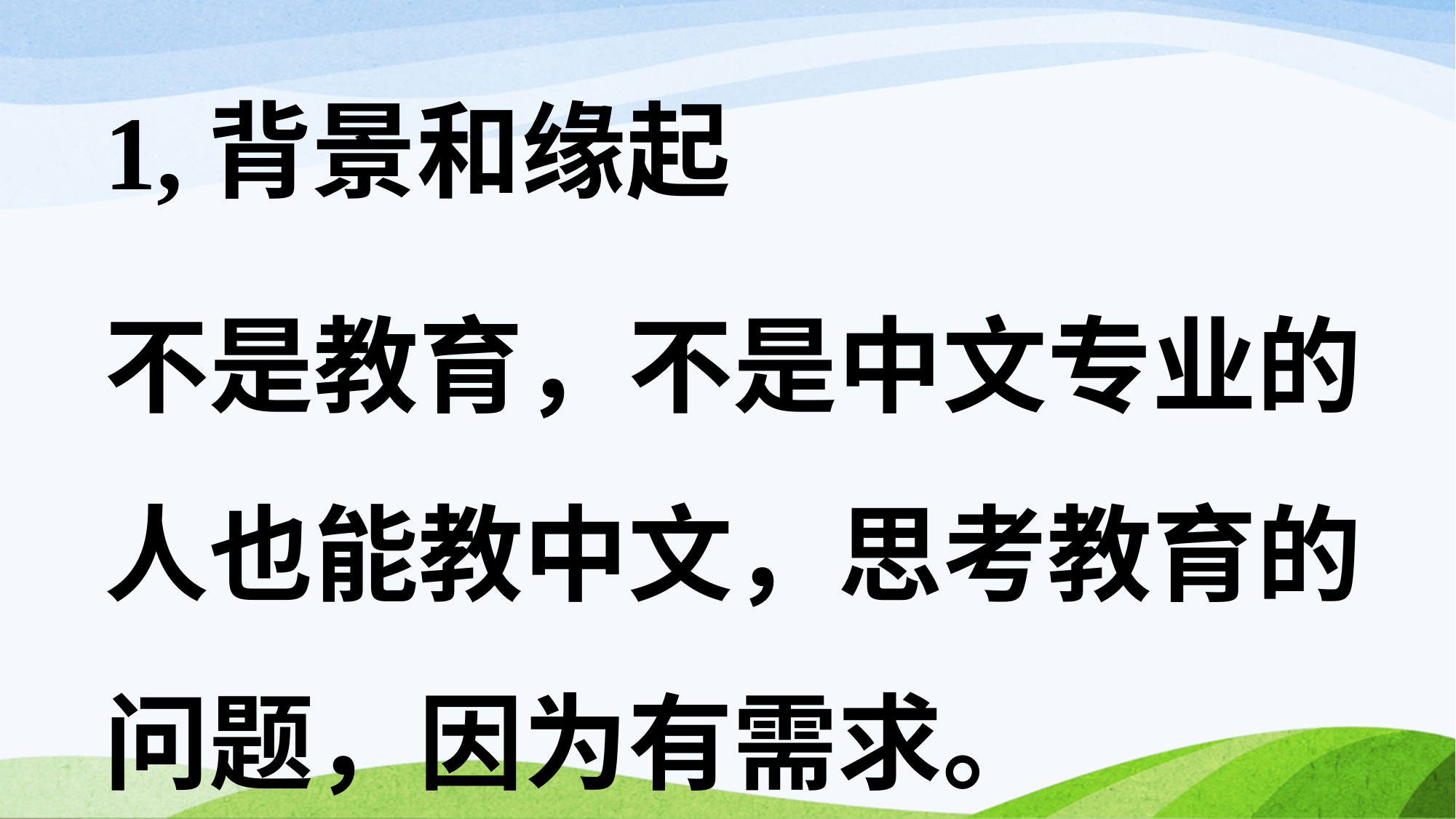

1,背景和缘起
不是教育，不是中文专业的人也能教中文，思考教育的问题，因为有需求。